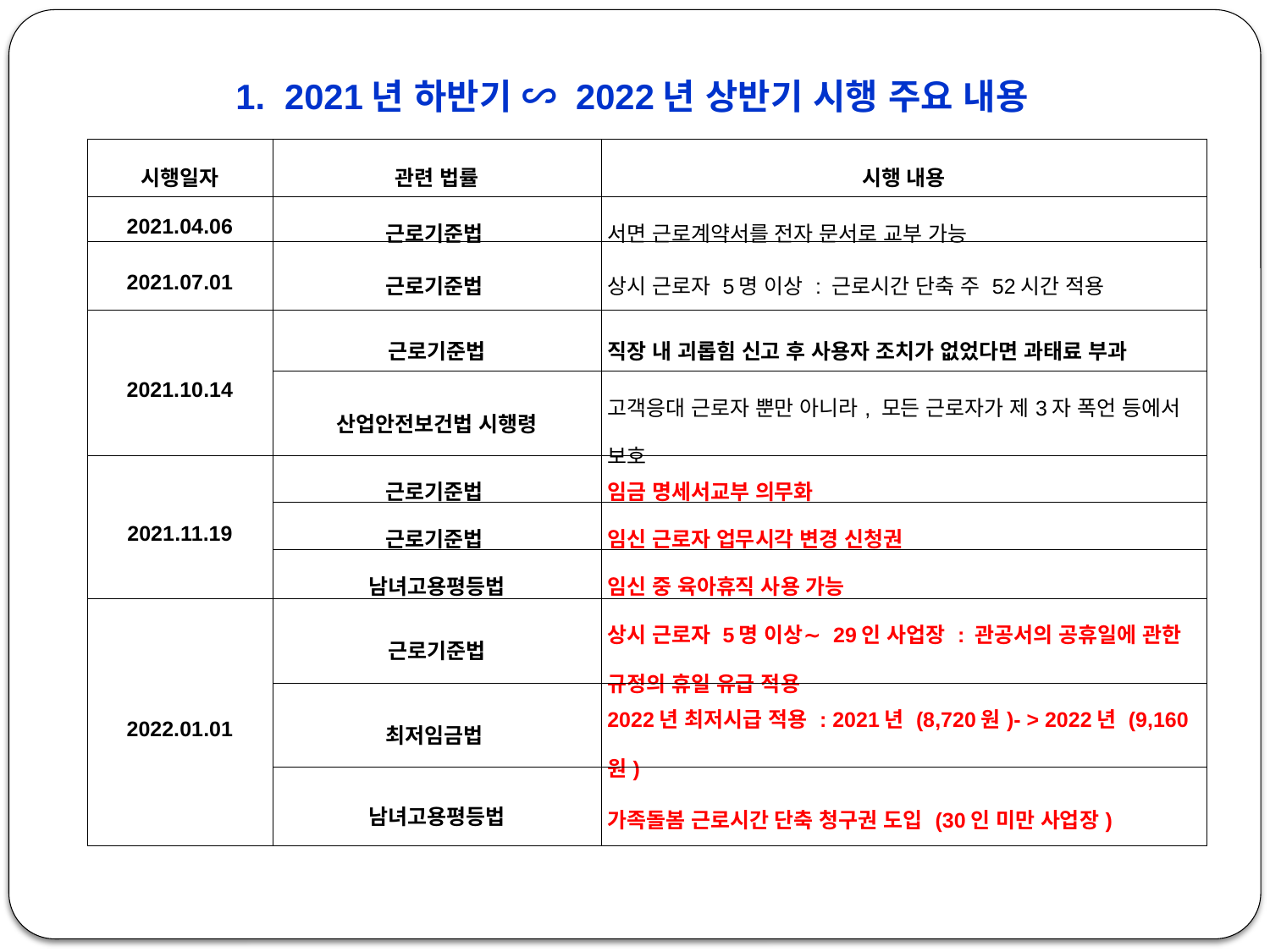

1.  2021년 하반기 ∽ 2022년 상반기 시행 주요 내용

| 시행일자 | 관련 법률 | 시행 내용 |
| --- | --- | --- |
| 2021.04.06 | 근로기준법 | 서면 근로계약서를 전자 문서로 교부 가능 |
| 2021.07.01 | 근로기준법 | 상시 근로자 5명 이상 : 근로시간 단축 주 52시간 적용 |
| 2021.10.14 | 근로기준법 | 직장 내 괴롭힘 신고 후 사용자 조치가 없었다면 과태료 부과 |
|  | 산업안전보건법 시행령 | 고객응대 근로자 뿐만 아니라, 모든 근로자가 제3자 폭언 등에서 보호 |
| 2021.11.19 | 근로기준법 | 임금 명세서교부 의무화 |
|  | 근로기준법 | 임신 근로자 업무시각 변경 신청권 |
|  | 남녀고용평등법 | 임신 중 육아휴직 사용 가능 |
| 2022.01.01 | 근로기준법 | 상시 근로자 5명 이상∼ 29인 사업장 : 관공서의 공휴일에 관한 규정의 휴일 유급 적용 |
|  | 최저임금법 | 2022년 최저시급 적용 : 2021년 (8,720원)- > 2022년 (9,160원) |
|  | 남녀고용평등법 | 가족돌봄 근로시간 단축 청구권 도입 (30인 미만 사업장) |